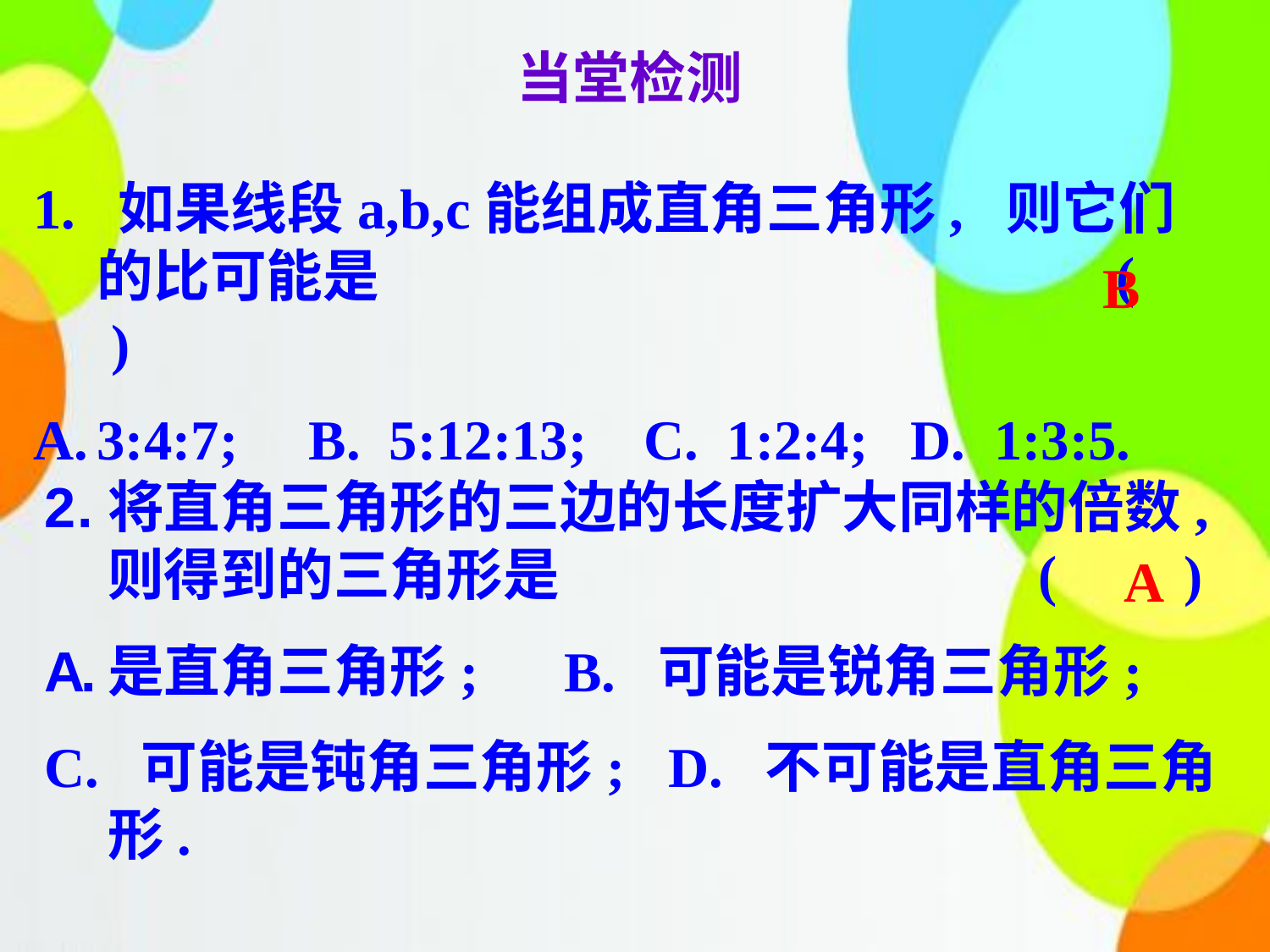

当堂检测
1.  如果线段a,b,c能组成直角三角形,  则它们的比可能是                                                        (        )
3:4:7;     B.  5:12:13;    C.  1:2:4;   D.  1:3:5.
B
将直角三角形的三边的长度扩大同样的倍数,则得到的三角形是                                    (         )
是直角三角形;      B.  可能是锐角三角形;
C.  可能是钝角三角形;   D.  不可能是直角三角形.
A